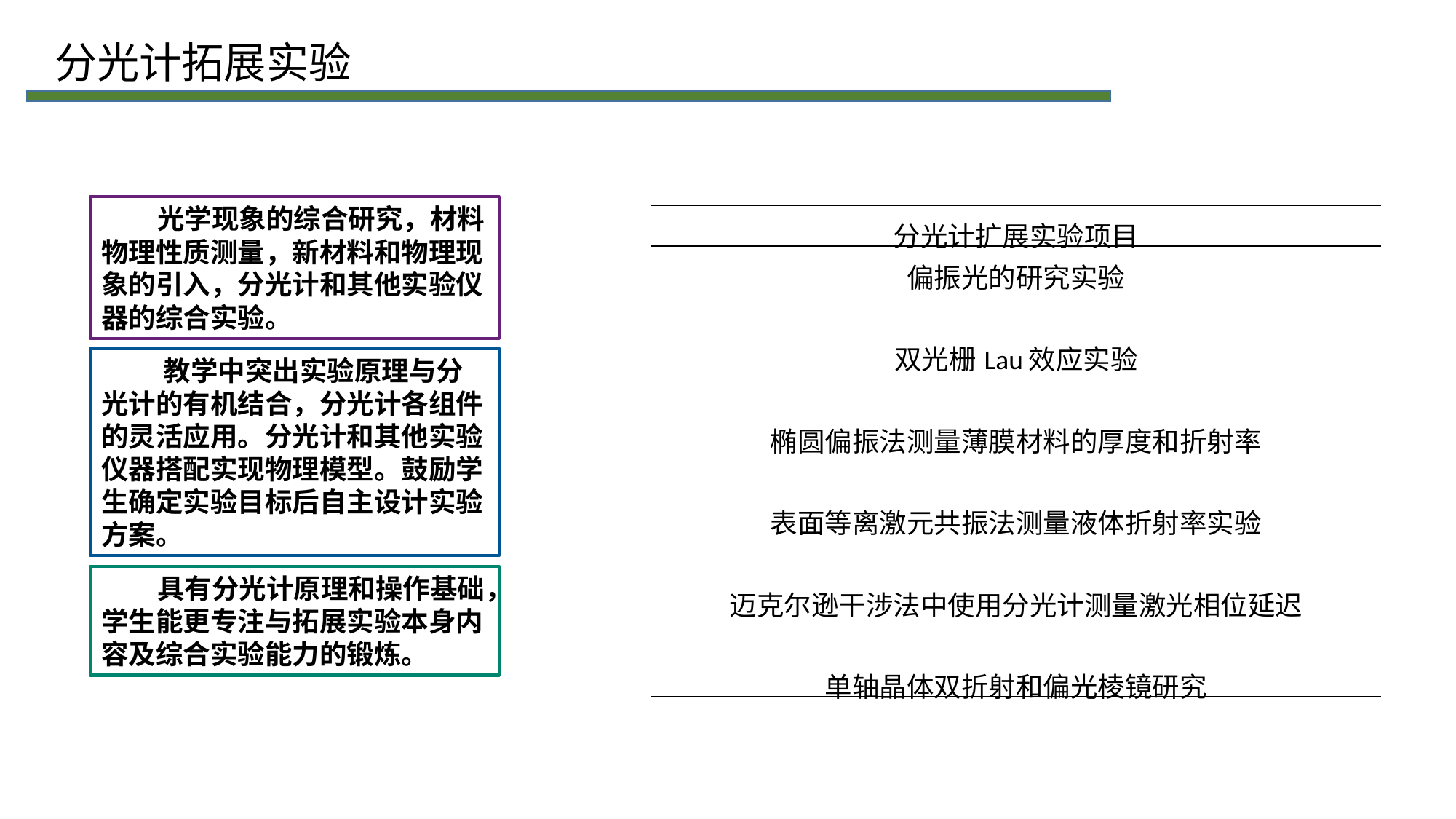

分光计拓展实验

        光学现象的综合研究，材料物理性质测量，新材料和物理现象的引入，分光计和其他实验仪器的综合实验。
| 分光计扩展实验项目 |
| --- |
| 偏振光的研究实验 |
| 双光栅Lau效应实验 |
| 椭圆偏振法测量薄膜材料的厚度和折射率 |
| 表面等离激元共振法测量液体折射率实验 |
| 迈克尔逊干涉法中使用分光计测量激光相位延迟 |
| 单轴晶体双折射和偏光棱镜研究 |
         教学中突出实验原理与分光计的有机结合，分光计各组件的灵活应用。分光计和其他实验仪器搭配实现物理模型。鼓励学生确定实验目标后自主设计实验方案。
        具有分光计原理和操作基础，学生能更专注与拓展实验本身内容及综合实验能力的锻炼。